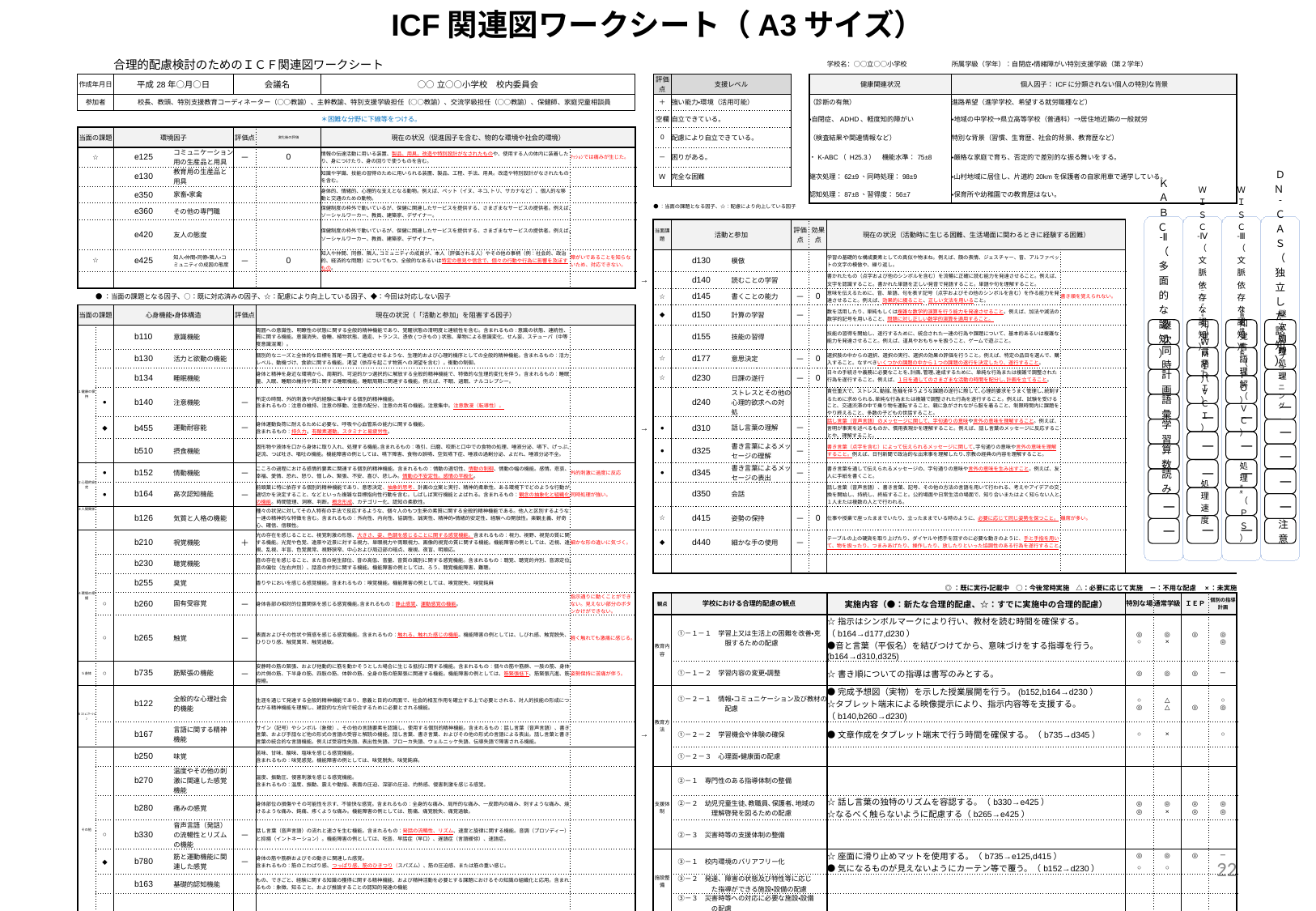

ICF関連図ワークシート（A3サイズ）
|  |  | 合理的配慮検討のためのＩＣＦ関連図ワークシート |  |  |  |  |  |  |  |  |  |  |  | 学校名：○○立○○小学校 | 所属学級（学年）：自閉症・情緒障がい特別支援学級（第２学年） |  |  |  |  |  |
| --- | --- | --- | --- | --- | --- | --- | --- | --- | --- | --- | --- | --- | --- | --- | --- | --- | --- | --- | --- | --- |
| 作成年月日 |  | 平成28年○月○日 |  | 会議名 |  | ○○立○○小学校　校内委員会 |  |  | 評価点 | 支援レベル |  |  | 健康関連状況 |  | 個人因子：ICFに分類されない個人の特別な背景 |  |  |  |  |  |
| 参加者 |  | 校長、教頭、特別支援教育コーディネーター（○○教諭）、主幹教諭、特別支援学級担任（○○教諭）、交流学級担任（○○教諭）、保健師、家庭児童相談員 |  |  |  |  |  |  | ＋ | 強い能力・環境（活用可能） |  |  | （診断の有無） |  | 進路希望（進学学校、希望する就労職種など） |  |  |  |  |  |
|  |  |  |  |  |  | ＊困難な分野に下線等をつける。 |  |  | 空欄 | 自立できている。 |  |  | ・自閉症、ADHD、軽度知的障がい |  | ・地域の中学校→県立高等学校（普通科）→居住地近隣の一般就労 |  |  |  |  |  |
| 当面の課題 |  | 環境因子 |  | 評価点 | 変化後の評価 | 現在の状況（促進因子を含む、物的な環境や社会的環境） |  |  | 0 | 配慮により自立できている。 |  |  | （検査結果や関連情報など） |  | 特別な背景（習慣、生育歴、社会的背景、教育歴など） |  |  |  |  |  |
| ☆ |  | e125 | コミュニケーション用の生産品と用具 | － | 0 | 情報の伝達活動に用いる装置、製品、用具。改造や特別設計がなされたものや、使用する人の体内に装着したり、身につけたり、身の回りで使うものを含む。 | ｸｯｼｮﾝでは痛みが生じた。 |  | － | 困りがある。 |  |  | ・K-ABC（ H25.3）　機能水準：75±8 |  | ・厳格な家庭で育ち、否定的で差別的な振る舞いをする。 |  |  |  |  |  |
|  |  | e130 | 教育用の生産品と用具 |  |  | 知識や学識、技能の習得のために用いられる装置、製品、工程、手法、用具。改造や特別設計がなされたものを含む。 |  |  | Ｗ | 完全な困難 |  |  | 継次処理：62±9、同時処理：98±9 |  | ・山村地域に居住し、片道約20kmを保護者の自家用車で通学している。 |  |  |  |  |  |
|  |  | e350 | 家畜・家禽 |  |  | 身体的、情緒的、心理的な支えとなる動物。例えば、ペット（イヌ、ネコ､トリ、サカナなど）、個人的な移動と交通のための動物。 |  |  |  |  |  |  | 認知処理：87±8、習得度：56±7 |  | ・保育所や幼稚園での教育歴はない。 |  |  |  |  |  |
|  |  | e360 | その他の専門職 |  |  | 保健制度の枠外で動いているが、保健に関連したサービスを提供する、さまざまなサービスの提供者。例えば、ソーシャルワーカー、教員、建築家、デザイナー。 |  |  | ●：当面の課題となる因子、☆：配慮により向上している因子 |  |  |  |  |  |  |  |  |  |  |  |
|  |  | e420 | 友人の態度 |  |  | 保健制度の枠外で動いているが、保健に関連したサービスを提供する、さまざまなサービスの提供者。例えば、ソーシャルワーカー、教員、建築家、デザイナー。 |  |  | 当面課題 | 活動と参加 |  | 評価点 | 効果点 | 現在の状況（活動時に生じる困難、生活場面に関わるときに経験する困難） |  |  |  |  |  |  |
| ☆ |  | e425 | 知人・仲間・同僚・隣人・コミュニティの成因の態度 | － | 0 | 知人や仲間、同僚、隣人､コミュニティの成員が、本人（評価される人）やその他の事柄（例：社会的、政治的、経済的な問題）についてもつ、全般的なあるいは特定の意見や信念で、個々の行動や行為に影響を及ぼすもの。 | 障がいであることを知らないため、対応できない。 |  |  | d130 | 模倣 |  |  | 学習の基礎的な構成要素としての真似や物まね。例えば、顔の表情、ジェスチャー、音、アルファベットの文字の模倣や、繰り返し。 |  |  |  |  |  |  |
|  |  |  |  |  |  |  |  | → |  | d140 | 読むことの学習 |  |  | 書かれたもの（点字および他のシンボルを含む）を流暢に正確に読む能力を発達させること。例えば、文字を認識すること。書かれた単語を正しい発音で発語すること。単語や句を理解すること。 |  |  |  |  |  |  |
|  | ●：当面の課題となる因子、○：既に対応済みの因子、☆：配慮により向上している因子、◆：今回は対応しない因子 |  |  |  |  |  |  |  | ☆ | d145 | 書くことの能力 | － | 0 | 意味を伝えるために、音、単語、句を表す記号（点字およびその他のシンボルを含む）を作る能力を発達させること。例えば、効果的に綴ること、正しい文法を用いること。 |  | 書き順を覚えられない。 |  |  |  |  |
| 当面の課題 |  | 心身機能・身体構造 |  | 評価点 | 現在の状況（「活動と参加」を阻害する因子） |  |  |  | ◆ | d150 | 計算の学習 | － |  | 数を活用したり、単純もしくは複雑な数学的演算を行う能力を発達させること。例えば、加法や減法の数学的記号を用いること、問題に対し正しい数学的演算を適用すること。 |  |  |  |  |  |  |
| １健康の保持 |  | b110 | 意識機能 |  | 周囲への意識性、明瞭性の状態に関する全般的精神機能であり、覚醒状態の清明度と連続性を含む。含まれるもの:意識の状態、連続性、質に関する機能。意識消失、昏睡、植物状態、遁走、トランス、憑依(つきもの)状態、薬物による意識変化、せん妄、ステュ－パ（中等度意識混濁）。 |  |  |  |  | d155 | 技能の習得 |  |  | 技能の習得を開始し、遂行するために、統合された一連の行為や課題について、基本的あるいは複雑な能力を発達させること。例えば、道具やおもちゃを扱うこと、ゲームで遊ぶこと。 |  |  |  |  |  |  |
|  |  | b130 | 活力と欲動の機能 |  | 個別的なニーズと全体的な目標を首尾一貫して達成させるような、生理的および心理的機序としての全般的精神機能。含まれるもの：活力レベル、動機づけ、食欲に関する機能。渇望（依存を起こす物質への渇望を含む）。衝動の制御。 |  |  |  | ☆ | d177 | 意思決定 | － | 0 | 選択肢の中からの選択、選択の実行、選択の効果の評価を行うこと。例えば、特定の品目を選んで、購入すること。なすべきいくつかの課題の中から１つの課題の遂行を決定したり、遂行すること。 |  |  |  |  |  |  |
|  |  | b134 | 睡眠機能 |  | 身体と精神を身近な環境から、周期的、可逆的かつ選択的に解放する全般的精神機能で、特徴的な生理的変化を伴う。含まれるもの：睡眠量、入眠、睡眠の維持や質に関する睡眠機能。睡眠周期に関連する機能。例えば、不眠、過眠、ナルコレプシー。 |  |  |  | ☆ | d230 | 日課の遂行 | － | 0 | 日々の手続きや義務に必要なことを､計画､管理､達成するために、単純な行為または複雑で調整された行為を遂行すること。例えば、１日を通してのさまざまな活動の時間を配分し､計画を立てること。 |  |  |  |  |  |  |
|  | ● | b140 | 注意機能 | － | 所定の時間、外的刺激や内的経験に集中する個別的精神機能。 含まれるもの：注意の維持、注意の移動、注意の配分、注意の共有の機能。注意集中。注意散漫（転導性）。 |  |  |  |  | d240 | ストレスとその他の心理的欲求への対処 |  |  | 責任重大で、ストレス､動揺､危機を伴うような課題の遂行に際して､心理的要求をうまく管理し､統制するために求められる､単純な行為または複雑で調整された行為を遂行すること。例えば、試験を受けること、交通渋滞の中で乗り物を運転すること、親に急がされながら服を着ること、制限時間内に課題をやり終えること、多数の子どもの世話すること。 |  |  |  |  |  |  |
|  | ◆ | b455 | 運動耐容能 | － | 身体運動負荷に耐えるために必要な、呼吸や心血管系の能力に関する機能。 含まれるもの：持久力。有酸素運動。スタミナと易疲労性。 |  |  | → | ● | d310 | 話し言葉の理解 | － |  | 話し言葉（音声言語）のメッセージに関して、字句通りの意味や言外の意味を理解すること。例えば、言明が事実を述べるものか、慣用表現かを理解すること。例えば、話し言葉のメッセージに反応することや、理解すること。 |  |  |  |  |  |  |
|  |  | b510 | 摂食機能 |  | 固形物や液体を口から身体に取り入れ、処理する機能｡含まれるもの：吸引、臼磨、咬断と口中での食物の処理、唾液分泌、嚥下、げっぷ、逆流、つば吐き、嘔吐の機能。機能障害の例としては、嚥下障害、食物の誤嚥、空気嚥下症、唾液の過剰分泌、よだれ、唾液分泌不全。 |  |  |  | ● | d325 | 書き言葉によるメッセージの理解 | － |  | 書き言葉（点字を含む）によって伝えられるメッセージに関して､字句通りの意味や言外の意味を理解すること。例えば、日刊新聞で政治的な出来事を理解したり､宗教の経典の内容を理解すること。 |  |  |  |  |  |  |
| ２心理的安定 | ● | b152 | 情動機能 | － | こころの過程における感情的要素に関連する個別的精神機能。含まれるもの：情動の適切性、情動の制御、情動の幅の機能。感情。悲哀、幸福、愛情、恐れ、怒り、憎しみ、緊張、不安、喜び、悲しみ。情動の不安定性。感情の平板化。 |  | 外的刺激に過度に反応 |  | ● | d345 | 書き言葉によるメッセージの表出 | － |  | 書き言葉を通して伝えられるメッセージの、字句通りの意味や言外の意味を生み出すこと。例えば、友人に手紙を書くこと。 |  |  |  |  |  |  |
|  | ● | b164 | 高次認知機能 | － | 前頭葉に特に依存する個別的精神機能であり、意思決定、抽象的思考、計画の立案と実行、精神的柔軟性、ある環境下でどのような行動が適切かを決定すること、などといった複雑な目標指向性行動を含む。しばしば実行機能とよばれる。含まれるもの：観念の抽象化と組織化の機能。時間管理、洞察、判断。概念形成、カテゴリー化、認知の柔軟性。 |  | 同時処理が強い。 |  |  | d350 | 会話 |  |  | 話し言葉（音声言語）、書き言葉、記号、その他の方法の言語を用いて行われる、考えやアイデアの交換を開始し、持続し、終結すること。公的場面や日常生活の場面で、知り合いまたはよく知らない人と、１人または複数の人とで行われる。 |  |  |  |  |  |  |
| ３人間関係 |  | b126 | 気質と人格の機能 |  | 種々の状況に対してその人特有の手法で反応するような、個々人のもつ生来の素質に関する全般的精神機能である。他人と区別するような一連の精神的な特徴を含む。含まれるもの：外向性、内向性、協調性、誠実性、精神的・情緒的安定性、経験への開放性。楽観主義、好奇心、確信、信頼性。 |  |  |  | ☆ | d415 | 姿勢の保持 | － | 0 | 仕事や授業で座ったままでいたり、立ったままでいる時のように、必要に応じて同じ姿勢を保つこと。 |  | 離席が多い。 |  |  |  |  |
| ４環境の把握 |  | b210 | 視覚機能 | ＋ | 光の存在を感じることと、視覚刺激の形態、大きさ、姿、色調を感じることに関する感覚機能。含まれるもの：視力、視野、視覚の質に関する機能。光覚や色覚、遠景や近景に対する視力、単眼視力や両眼視力、画像的視覚の質に関する機能。機能障害の例としては、近視、遠視、乱視、半盲、色覚異常、視野狭窄、中心および周辺部の暗点、複視、夜盲、明順応。 |  | 細かな形の違いに気づく。 |  | ◆ | d440 | 細かな手の使用 | － |  | テーブルの上の硬貨を取り上げたり、ダイヤルや把手を回すのに必要な動きのように、手と手指を用いて、物を扱ったり、つまみあげたり、操作したり、放したりといった協調性のある行為を遂行すること。 |  |  |  |  |  |  |
|  |  | b230 | 聴覚機能 |  | 音の存在を感じること、また音の発生部位、音の高低、音量、音質の識別に関する感覚機能。含まれるもの：聴覚、聴覚的弁別、音源定位、音の偏位（左右弁別）、話音の弁別に関する機能。機能障害の例としては、ろう、聴覚機能障害、難聴。 |  |  |  |  |  |  |  |  |  |  |  |  |  |  |  |
|  |  | b255 | 臭覚 |  | 香りやにおいを感じる感覚機能。含まれるもの：嗅覚機能。機能障害の例としては、嗅覚脱失、嗅覚鈍麻 |  |  |  |  |  |  |  |  | ◎：既に実行・記載中　○：今後常時実施　△：必要に応じて実施　－：不用な配慮　×：未実施 |  |  |  |  |  |  |
|  | ○ | b260 | 固有受容覚 | － | 身体各部の相対的位置関係を感じる感覚機能｡含まれるもの：静止感覚、運動感覚の機能。 |  | 指示通りに動くことができない。見えない部分のボタンかけができない。 |  | 観点 | 学校における合理的配慮の観点 |  |  |  | 実施内容（●：新たな合理的配慮、☆：すでに実施中の合理的配慮） |  |  | 特別な場 | 通常学級 | ＩＥＰ | 個別の指導計画 |
|  | ○ | b265 | 触覚 | － | 表面およびその性状や質感を感じる感覚機能。含まれるもの：触れる、触れた感じの機能。機能障害の例としては、しびれ感、触覚脱失、ひりひり感、触覚異常、触覚過敏。 |  | 軽く触れても激痛に感じる。 |  | 教育内容 | ①－１－１　学習上又は生活上の困難を改善・克 　　　　　　　　服するための配慮 |  |  |  | ☆指示はシンボルマークにより行い、教材を読む時間を確保する。（b164→d177,d230） ●音と言葉（平仮名）を結びつけてから、意味づけをする指導を行う。(b164→d310,d325) |  |  | ◎ ○ | ◎ × | ◎ | ◎ ◎ |
| ５身体 | ○ | b735 | 筋緊張の機能 | － | 安静時の筋の緊張、および他動的に筋を動かそうとした場合に生じる抵抗に関する機能。含まれるもの：個々の筋や筋群、一肢の筋、身体の片側の筋、下半身の筋、四肢の筋、体幹の筋、全身の筋の筋緊張に関連する機能。機能障害の例としては、筋緊張低下、筋緊張亢進、筋痙縮。 |  | 姿勢保持に苦痛が伴う。 |  |  | ①－１－２　学習内容の変更・調整 |  |  |  | ☆書き順についての指導は書写のみとする。 |  |  | ◎ | ◎ | ◎ | － |
| ６ｺﾐｭﾆｹｰｼｮﾝ |  | b122 | 全般的な心理社会的機能 |  | 生涯を通じて発達する全般的精神機能であり、意義と目的の両面で、社会的相互作用を確立する上で必要とされる、対人的技能の形成につながる精神機能を理解し、建設的な方向で統合するために必要とされる機能。 |  |  |  | 教育方法 | ①－２－１　情報・コミュニケーション及び教材の 　　　　　　　　配慮 |  |  |  | ●完成予想図（実物）を示した授業展開を行う。(b152,b164→d230） ☆タブレット端末による映像提示により、指示内容等を支援する。（b140,b260→d230) |  |  | ○ ◎ | △ △ | ◎ | ○ ◎ |
|  |  | b167 | 言語に関する精神機能 |  | サイン（記号）やシンボル（象徴）、その他の言語要素を認識し、使用する個別的精神機能。含まれるもの：話し言葉（音声言語）、書き言葉、および手話など他の形式の言語の受容と解読の機能。話し言葉、書き言葉、およびその他の形式の言語による表出。話し言葉と書き言葉の統合的な言語機能。例えば受容性失語、表出性失語、ブローカ失語、ウェルニッケ失語、伝導失語で障害される機能。 |  |  | → |  | ①－２－２　学習機会や体験の確保 |  |  |  | ●文章作成をタブレット端末で行う時間を確保する。（b735→d345） |  |  | ○ | × |  | ○ |
| その他 |  | b250 | 味覚 |  | 苦味、甘味、酸味、塩味を感じる感覚機能。 含まれるもの：味覚感覚。機能障害の例としては、味覚脱失、味覚鈍麻。 |  |  |  |  | ①－２－３　心理面・健康面の配慮 |  |  |  |  |  |  |  |  |  |  |
|  |  | b270 | 温度やその他の刺激に関連した感覚機能 |  | 温度、振動圧、侵害刺激を感じる感覚機能｡ 含まれるもの：温度、振動、震えや動揺、表面の圧迫、深部の圧迫、灼熱感、侵害刺激を感じる感覚。 |  |  |  | 支援体制 | ②－１　専門性のある指導体制の整備 |  |  |  |  |  |  |  |  |  |  |
|  |  | b280 | 痛みの感覚 |  | 身体部位の損傷やその可能性を示す、不愉快な感覚。含まれるもの：全身的な痛み、局所的な痛み、一皮節内の痛み、刺すような痛み、焼けるような痛み、鈍痛、疼くような痛み。機能障害の例としては、筋痛、痛覚脱失、痛覚過敏。 |  |  |  |  | ②－２　幼児児童生徒､教職員､保護者､地域の 　　　　　　理解啓発を図るための配慮 |  |  |  | ☆話し言葉の独特のリズムを容認する。（b330→e425） ☆なるべく触らないように配慮する（b265→e425） |  |  | ◎ ◎ | ◎ × | ◎ ◎ | ◎ ◎ |
|  | ○ | b330 | 音声言語（発話）の流暢性とリズムの機能 | － | 話し言葉（音声言語）の流れと速さを生む機能。含まれるもの：発話の流暢性、リズム、速度と旋律に関する機能。音調（プロソディー）と抑揚（イントネーション）。機能障害の例としては、吃音、早話症（早口）、遅語症（言語緩徐）、速語症。 |  |  |  |  | ②－３　災害時等の支援体制の整備 |  |  |  |  |  |  |  |  |  |  |
|  | ◆ | b780 | 筋と運動機能に関連した感覚 | － | 身体の筋や筋群およびその動きに関連した感覚。 含まれるもの：筋のこわばり感、つっぱり感、筋のひきつり（スパズム）、筋の圧迫感、または筋の重い感じ。 |  |  |  | 施設整備 | ③－１　校内環境のバリアフリー化 |  |  |  | ☆座面に滑り止めマットを使用する。（b735→e125,d415） |  |  | ◎ | ◎ | ◎ | － |
|  |  |  |  |  |  |  |  |  |  |  |  |  |  | ●気になるものが見えないようにカーテン等で覆う。（b152→d230） |  |  | ○ | ○ |  | － |
|  |  | b163 | 基礎的認知機能 |  | もの、できごと、経験に関する知識の獲得に関する精神機能、および精神活動を必要とする課題におけるその知識の組織化と応用。含まれるもの：象徴、知ること、および推論することの認知的発達の機能 |  |  |  |  | ③－２　発達、障害の状態及び特性等に応じ 　　　　　　た指導ができる施設・設備の配慮 |  |  |  |  |  |  |  |  |  |  |
|  |  |  |  |  |  |  |  |  |  | ③－３　災害時等への対応に必要な施設・設備 　　　　　　の配慮 |  |  |  |  |  |  |  |  |  |  |
ＫＡＢＣ-Ⅱ
継次
同時
ＷＩＳＣ
-Ⅳ
ＷＩＳＣ
-Ⅲ
注意
－
ＤＮ-
ＣＡＳ
計画
語彙
学習
算数
読み
－
知覚
推理
言語
理解
－
－
－
処理
速度
－
－
知覚
統合
言語
理解
－
－
処理
速度
（ＰＳ）
－
継次
処理
同時
処理
－
－
－
－
－
注意
ＫＡＢＣ-Ⅱ
継次
同時
ＷＩＳＣ
-Ⅳ
ＷＩＳＣ
-Ⅲ
注意
－
ＤＮ-
ＣＡＳ
計画
語彙
学習
算数
読み
－
知覚
推理
言語
理解
－
－
－
処理
速度
－
－
知覚
統合
言語
理解
－
－
処理
速度
（ＰＳ）
－
継次
処理
同時
処理
－
－
－
－
－
注意

22